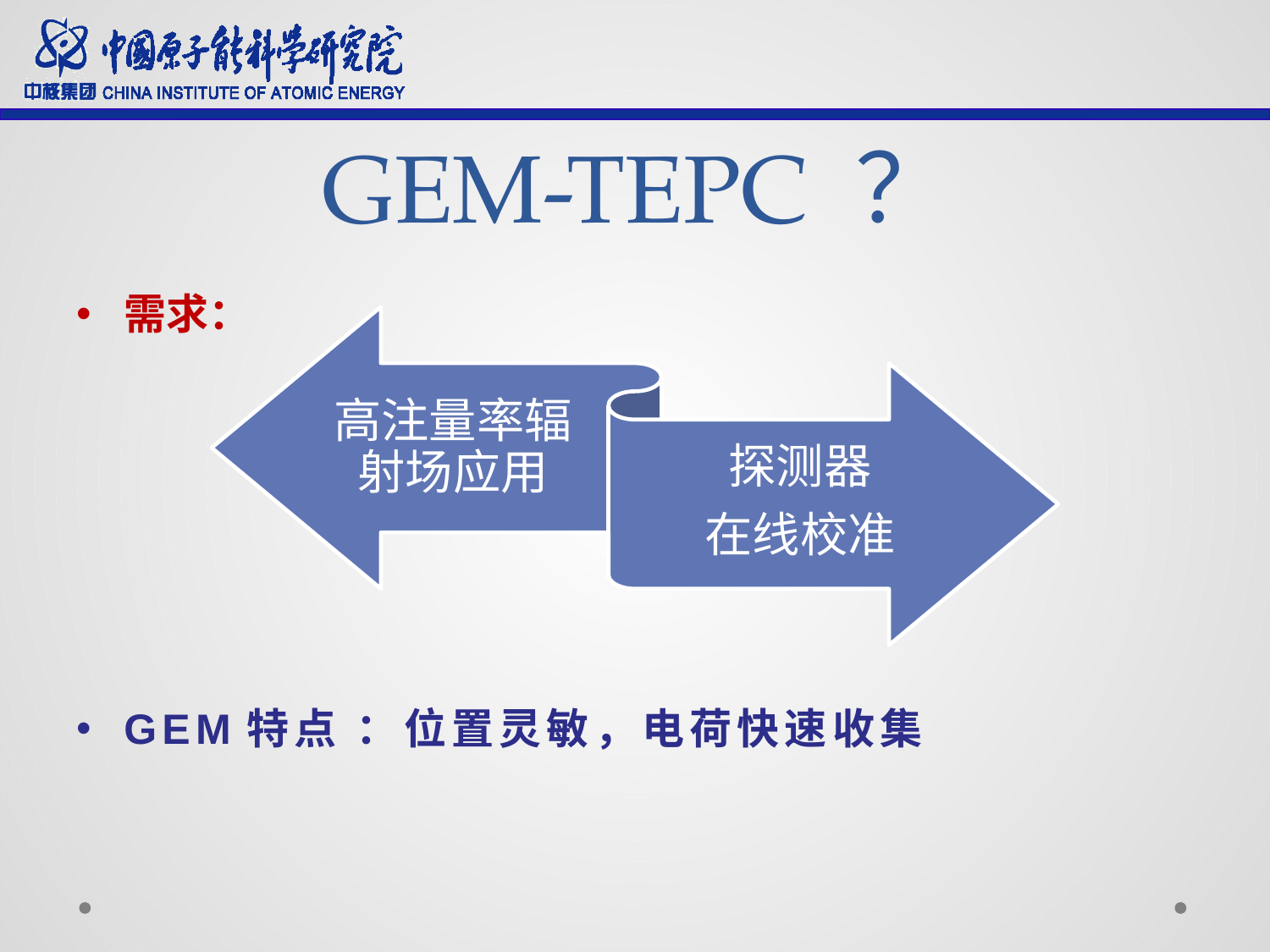

# GEM-TEPC ？
高注量率辐射场应用
探测器
在线校准

需求：

GEM特点 ：位置灵敏，电荷快速收集